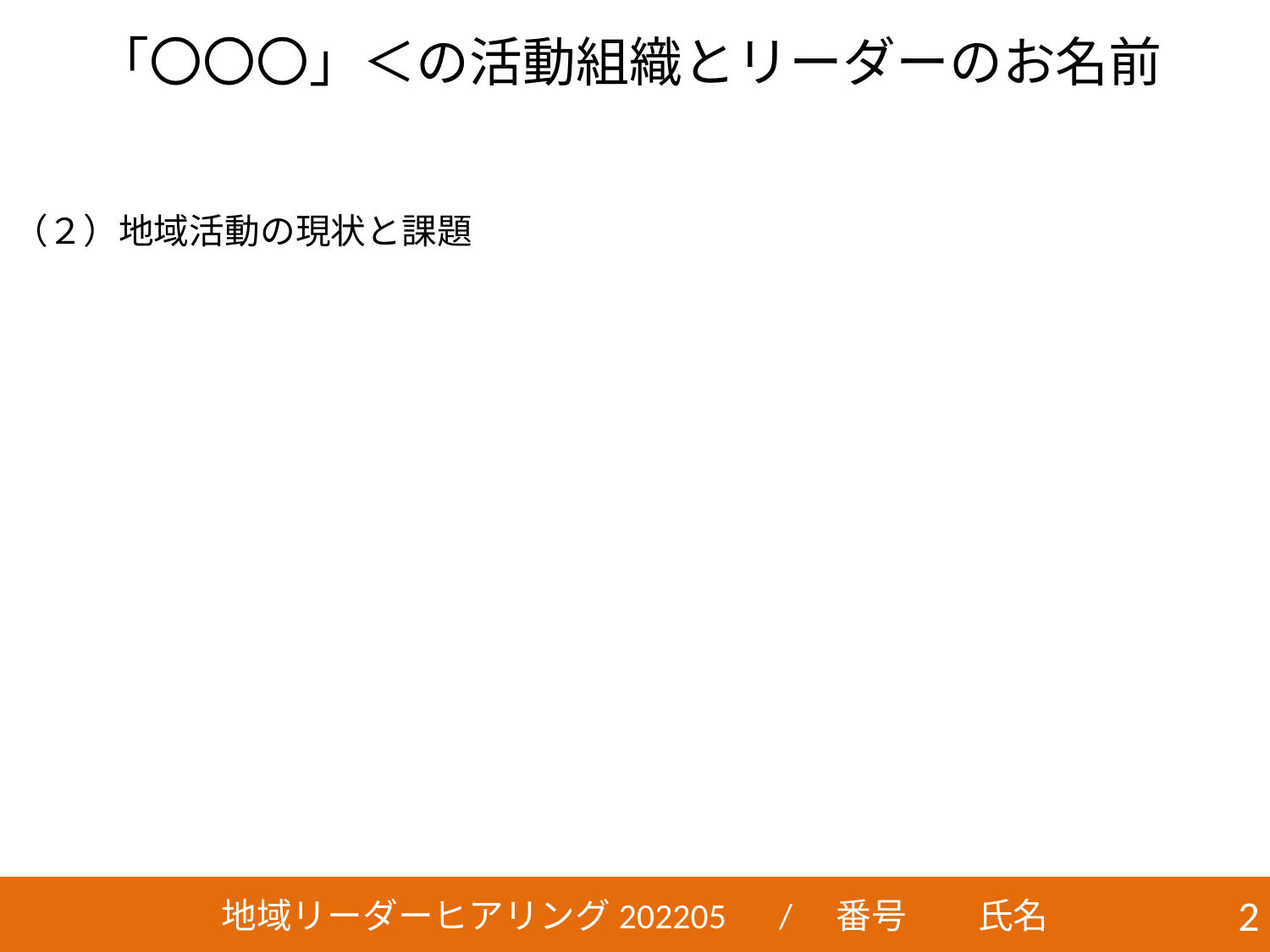

「〇〇〇」＜の活動組織とリーダーのお名前
（２）地域活動の現状と課題
地域リーダーヒアリング202205　/　番号　　氏名
2